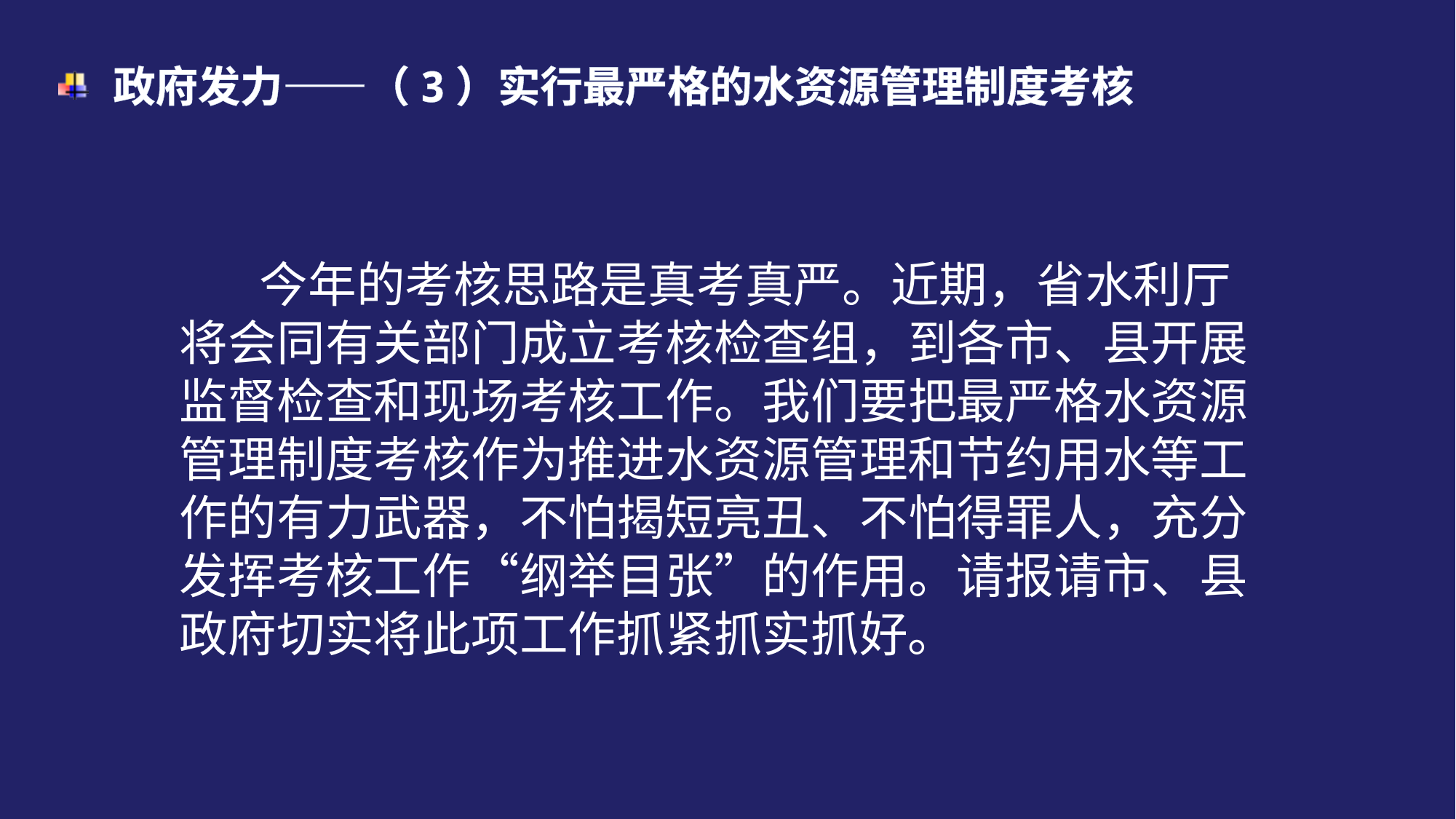

政府发力——（3）实行最严格的水资源管理制度考核
  今年的考核思路是真考真严。近期，省水利厅将会同有关部门成立考核检查组，到各市、县开展监督检查和现场考核工作。我们要把最严格水资源管理制度考核作为推进水资源管理和节约用水等工作的有力武器，不怕揭短亮丑、不怕得罪人，充分发挥考核工作“纲举目张”的作用。请报请市、县政府切实将此项工作抓紧抓实抓好。